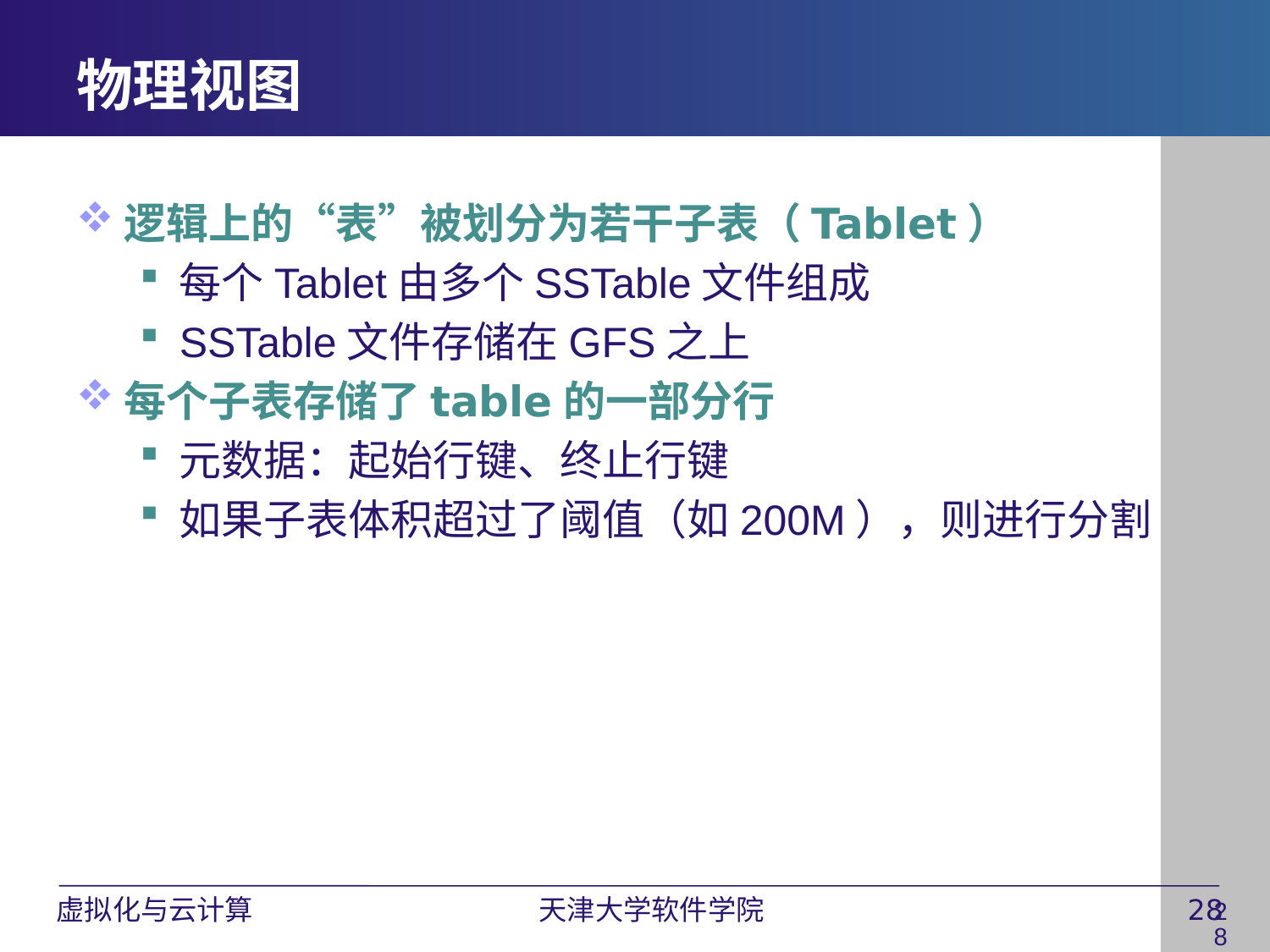

# 物理视图
逻辑上的“表”被划分为若干子表（Tablet）
每个Tablet由多个SSTable文件组成
SSTable文件存储在GFS之上
每个子表存储了table的一部分行
元数据：起始行键、终止行键
如果子表体积超过了阈值（如200M），则进行分割
28